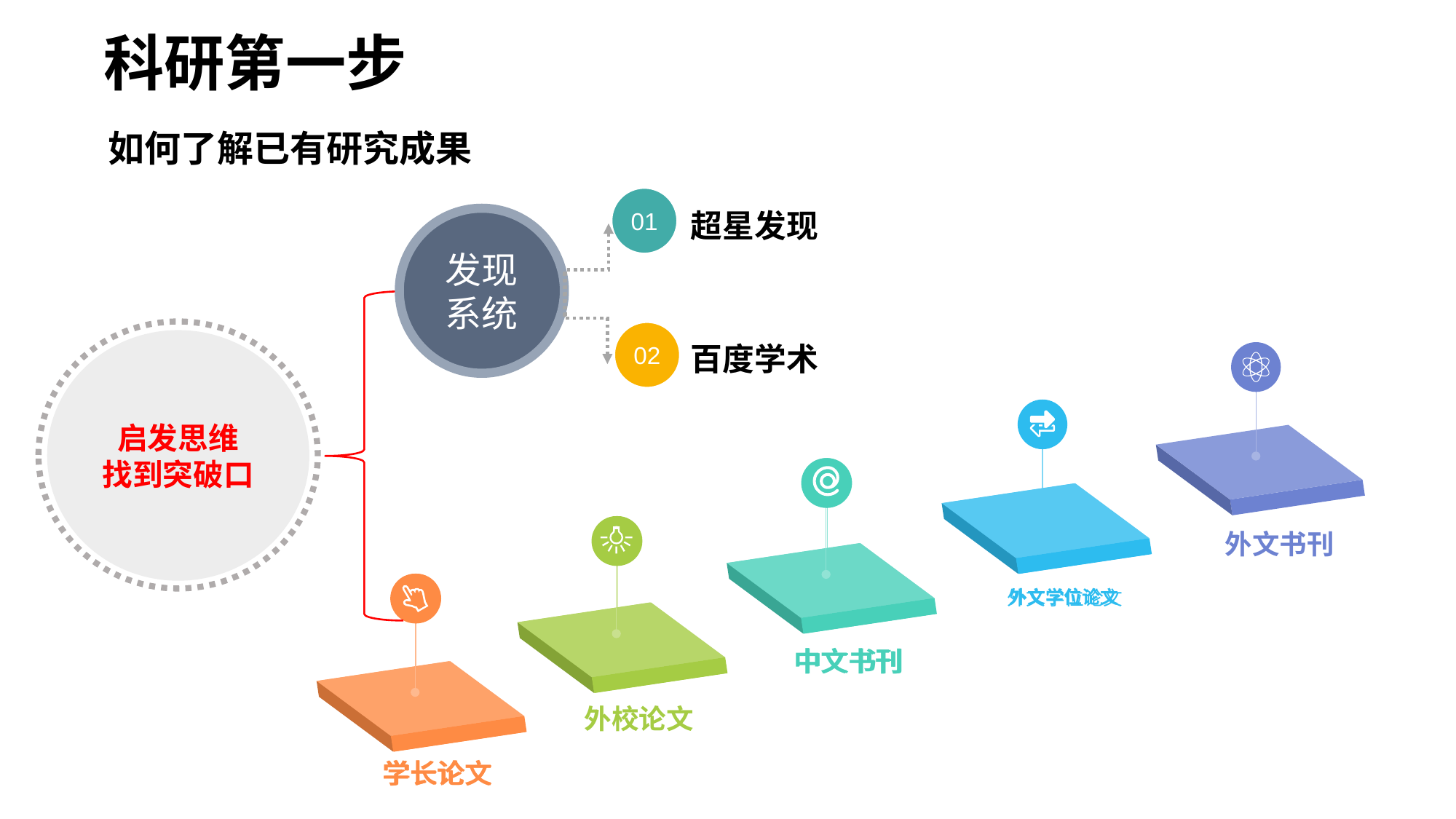

科研第一步
如何了解已有研究成果
超星发现
01
发现系统

02

启发思维
找到突破口

百度学术

外文书刊

外文学位论文
外文学位论文

中文书刊
中文书刊

外校论文
学长论文
学长论文